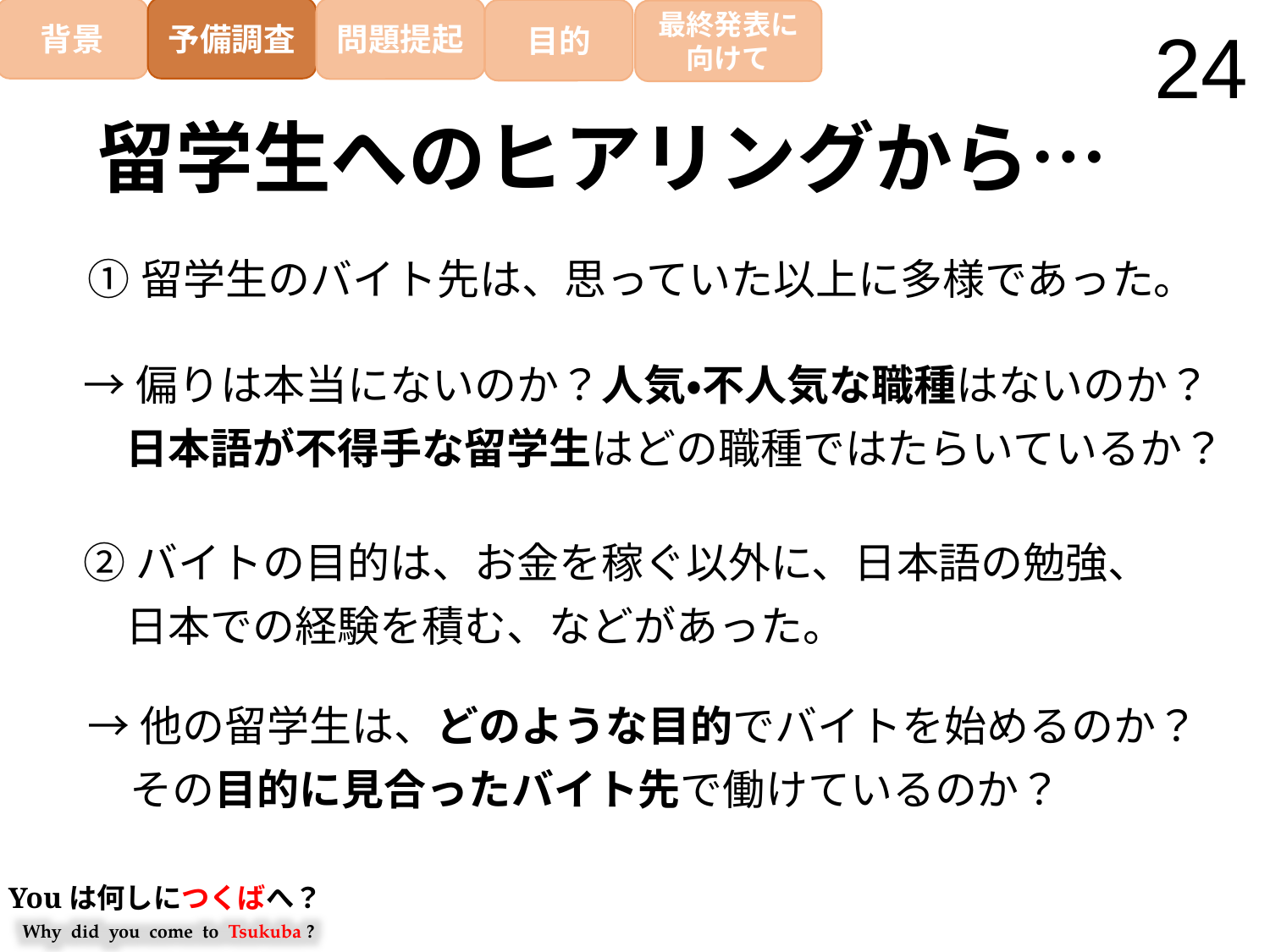

目的
予備調査
問題提起
背景
最終発表に
向けて
24
# 留学生へのヒアリングから…
①留学生のバイト先は、思っていた以上に多様であった。

→偏りは本当にないのか？人気・不人気な職種はないのか？
　日本語が不得手な留学生はどの職種ではたらいているか？

②バイトの目的は、お金を稼ぐ以外に、日本語の勉強、
　日本での経験を積む、などがあった。
→他の留学生は、どのような目的でバイトを始めるのか？
　その目的に見合ったバイト先で働けているのか？
Youは何しにつくばへ？
Why  did  you  come  to  Tsukuba ?